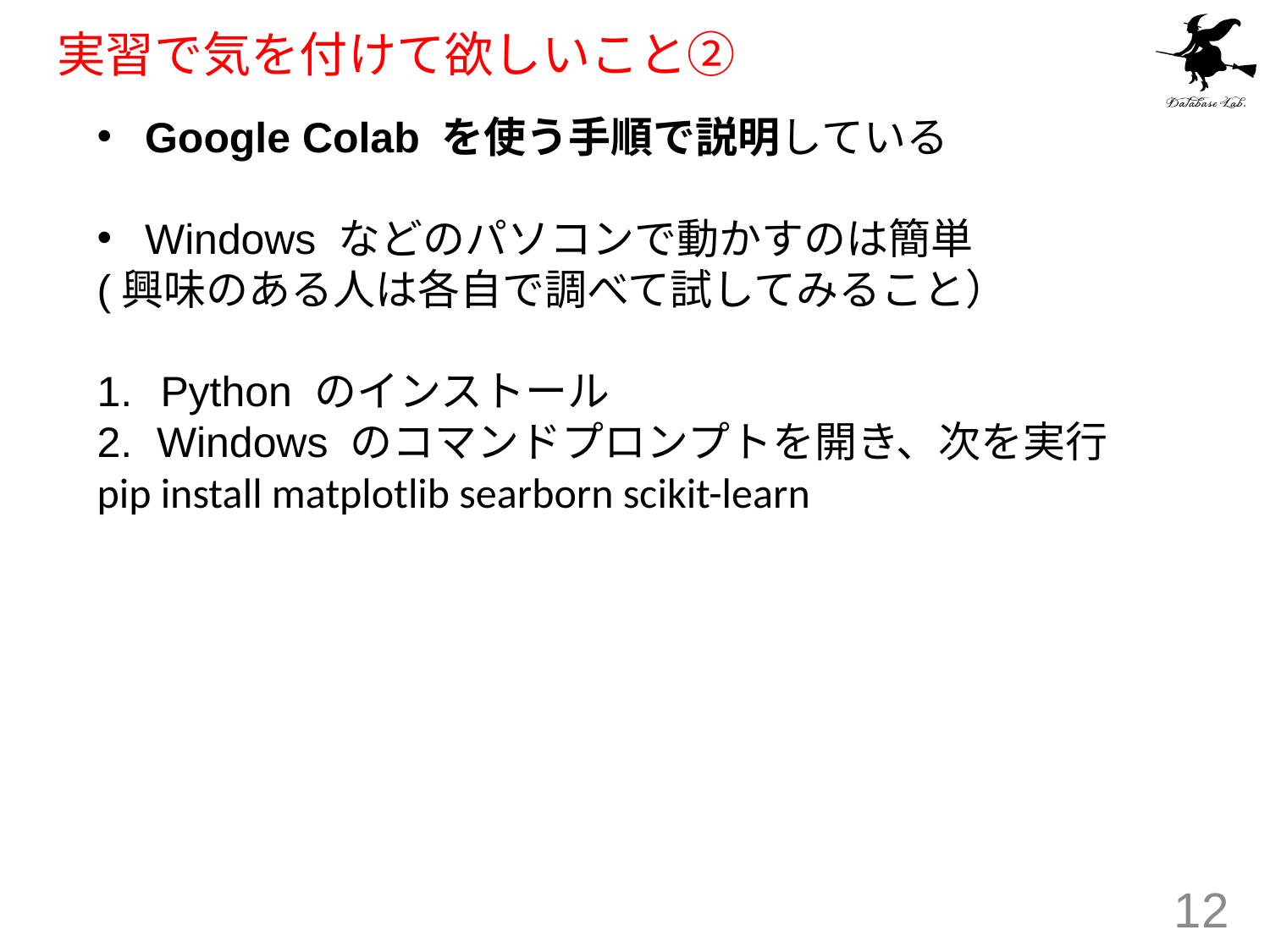

# 実習で気を付けて欲しいこと②
Google Colab を使う手順で説明している

Windows などのパソコンで動かすのは簡単
(興味のある人は各自で調べて試してみること）

Python のインストール
 Windows のコマンドプロンプトを開き、次を実行
pip install matplotlib searborn scikit-learn
12